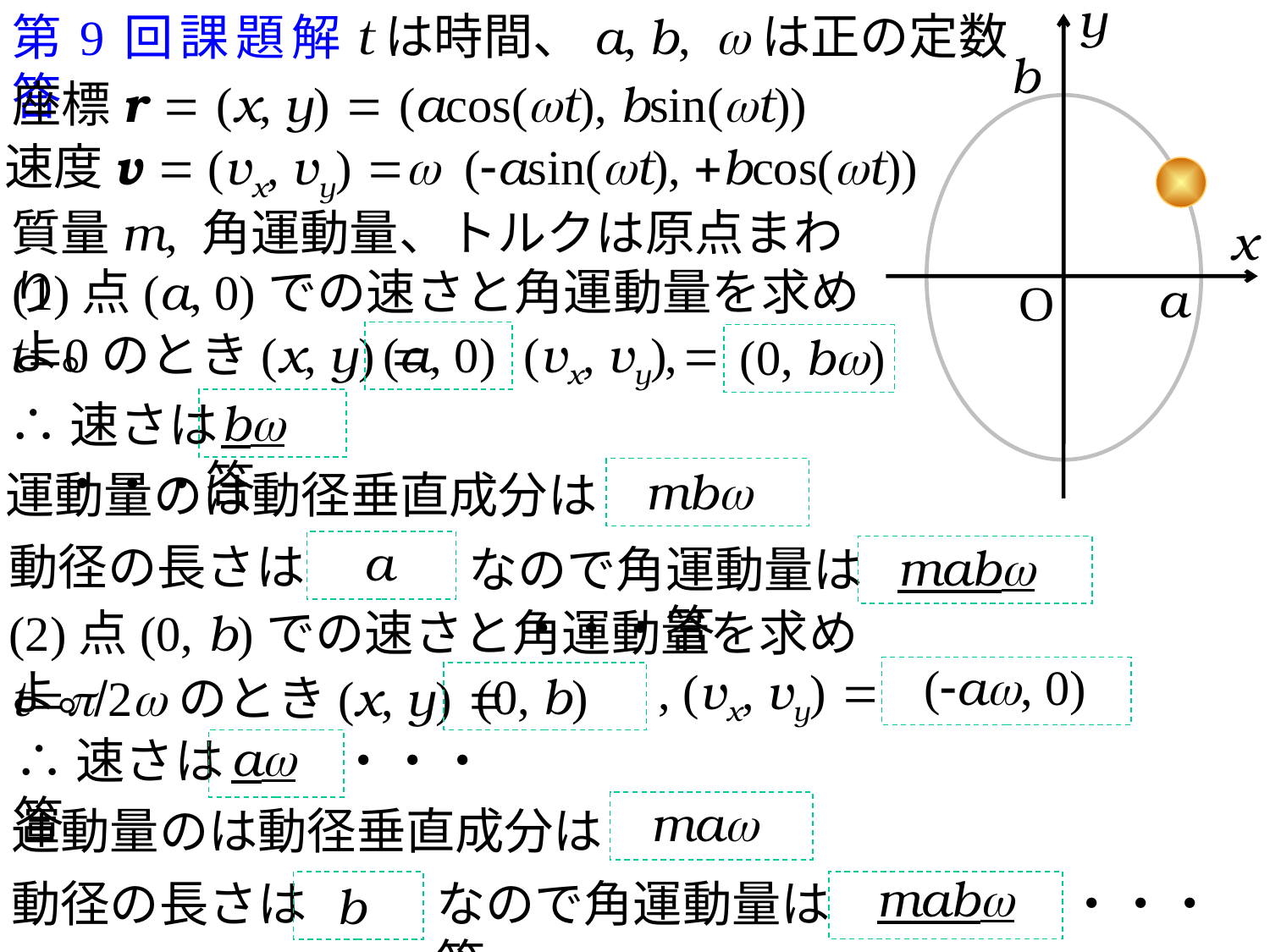

第9回課題解答
y

b
x
a
O

tは時間、a, b, ωは正の定数
座標r = (x, y) = (acos(ωt), bsin(ωt))
速度v = (vx, vy) =ω (−asin(ωt), +bcos(ωt))

質量m, 角運動量、トルクは原点まわり
(1)点(a, 0)での速さと角運動量を求めよ。
(vx, vy) =
t=0のとき(x, y) = 　　　　,
(a, 0)
(0, bω)

bω
∴速さは　　　　・・・答

mbω
運動量のは動径垂直成分は

a
動径の長さは
mabω

なので角運動量は　　　　　　　・・・答

(2)点(0, b)での速さと角運動量を求めよ。
 (−aω, 0)
, (vx, vy) =

 (0, b)
t=π/2ωのとき(x, y) =

aω
∴速さは　      ・・・答

maω

運動量のは動径垂直成分は
mabω
動径の長さは
なので角運動量は　                 ・・・答
b